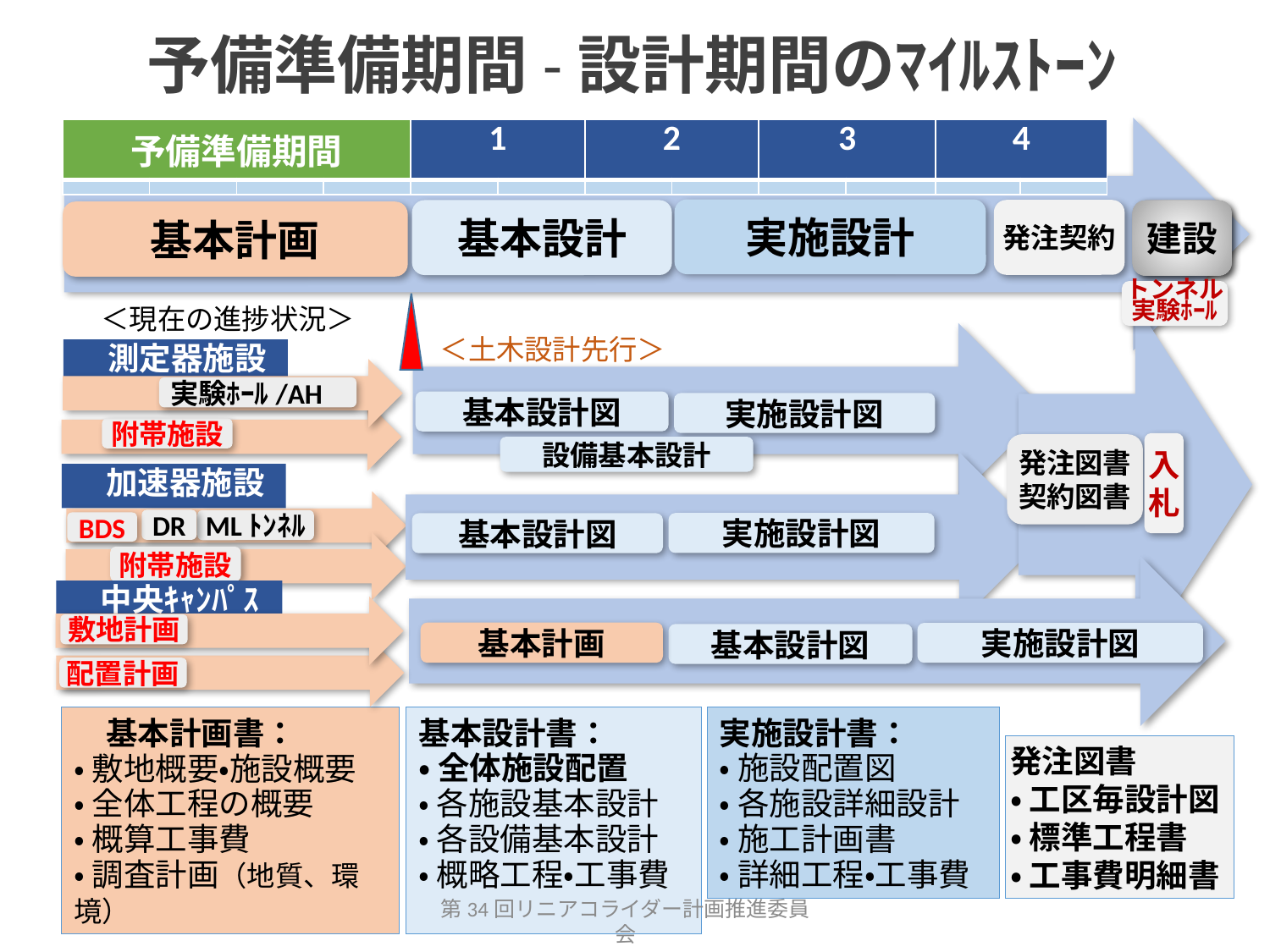

# 予備準備期間-設計期間のﾏｲﾙｽﾄｰﾝ

| 予備準備期間 |  |  |  | 1 |  | 2 |  | 3 |  | 4 |  |
| --- | --- | --- | --- | --- | --- | --- | --- | --- | --- | --- | --- |
|  |  |  |  |  |  |  |  |  |  |  |  |
実施設計
発注契約
基本設計
建設
基本計画
トンネル
実験ﾎｰﾙ

＜現在の進捗状況＞

＜土木設計先行＞
　測定器施設

実験ﾎｰﾙ/AH

附帯施設
基本設計図
実施設計図
入札
発注図書契約図書
設備基本設計

　加速器施設

DR
MLﾄﾝﾈﾙ
BDS

附帯施設
実施設計図
基本設計図

　中央ｷｬﾝﾊﾟｽ

敷地計画

配置計画
基本計画
実施設計図
基本設計図
基本設計書：
・ 全体施設配置
・ 各施設基本設計
・ 各設備基本設計
・ 概略工程・工事費
実施設計書：
・ 施設配置図
・ 各施設詳細設計
・ 施工計画書
・ 詳細工程・工事費
　基本計画書：
・ 敷地概要・施設概要
・ 全体工程の概要
・ 概算工事費
・ 調査計画（地質、環境）
発注図書
・ 工区毎設計図
・ 標準工程書
・ 工事費明細書
第34回リニアコライダー計画推進委員会